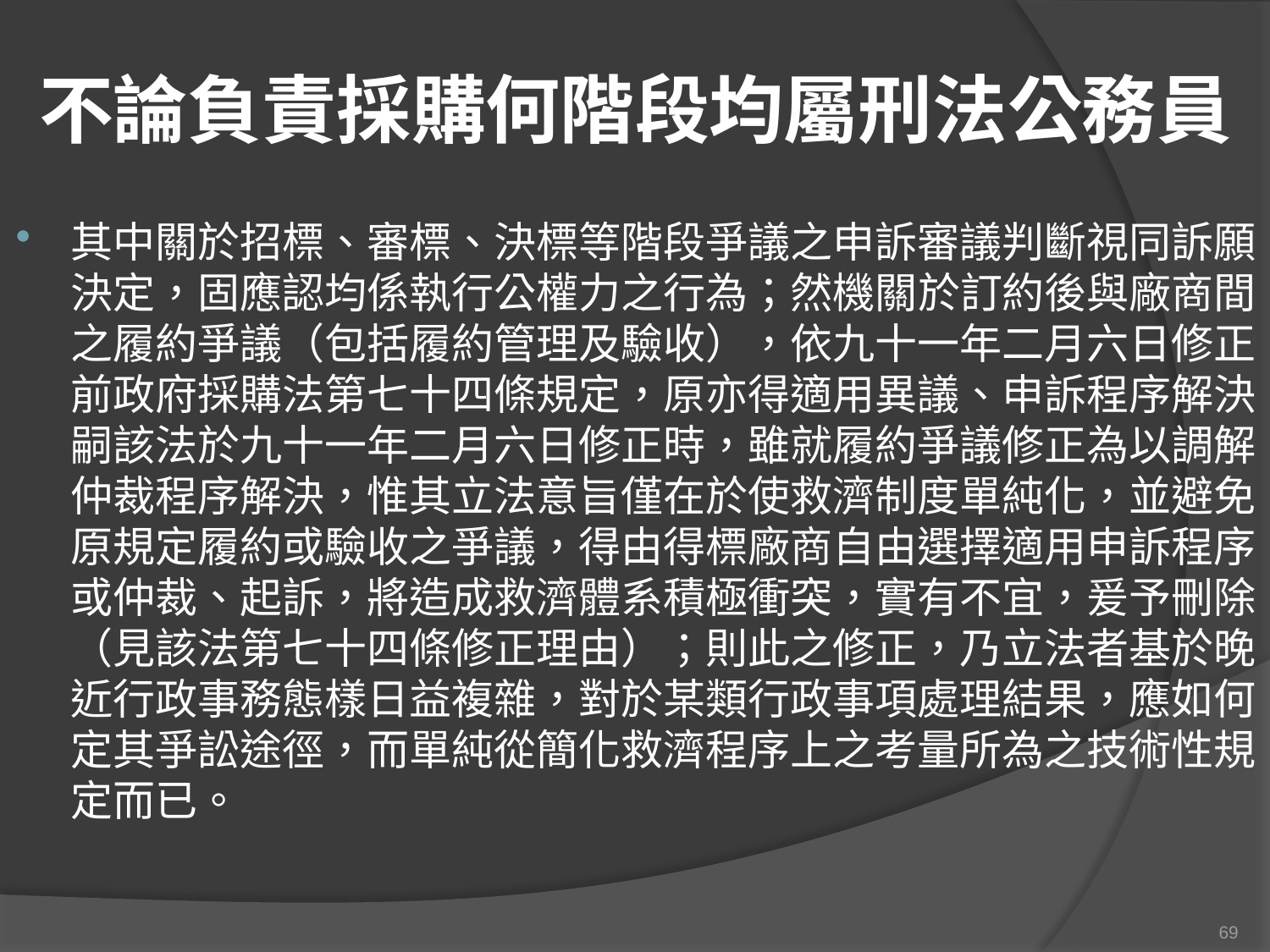

# 不論負責採購何階段均屬刑法公務員
其中關於招標、審標、決標等階段爭議之申訴審議判斷視同訴願決定，固應認均係執行公權力之行為；然機關於訂約後與廠商間之履約爭議（包括履約管理及驗收），依九十一年二月六日修正前政府採購法第七十四條規定，原亦得適用異議、申訴程序解決，嗣該法於九十一年二月六日修正時，雖就履約爭議修正為以調解、仲裁程序解決，惟其立法意旨僅在於使救濟制度單純化，並避免原規定履約或驗收之爭議，得由得標廠商自由選擇適用申訴程序或仲裁、起訴，將造成救濟體系積極衝突，實有不宜，爰予刪除（見該法第七十四條修正理由）；則此之修正，乃立法者基於晚近行政事務態樣日益複雜，對於某類行政事項處理結果，應如何定其爭訟途徑，而單純從簡化救濟程序上之考量所為之技術性規定而已。
69